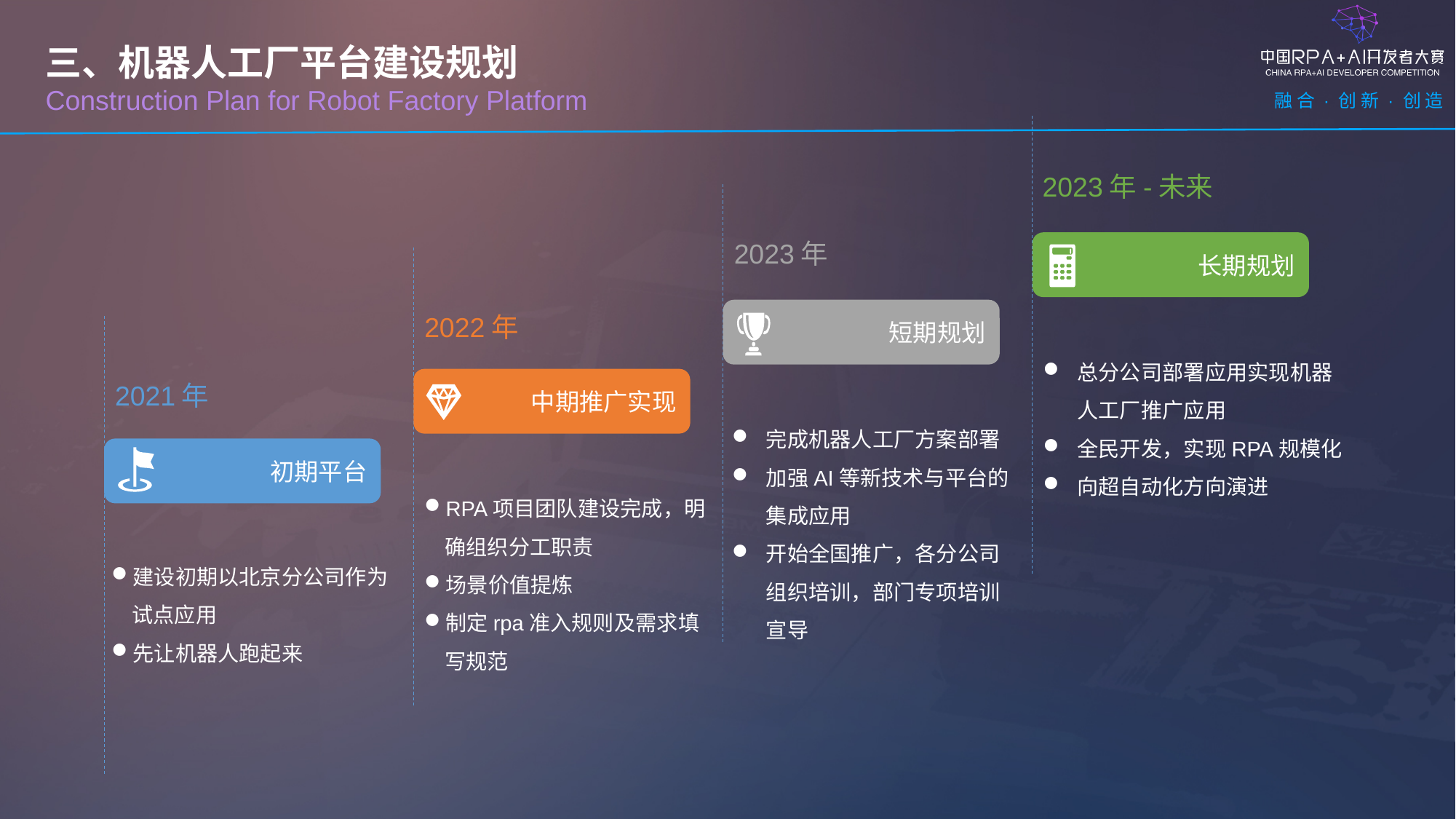

三、机器人工厂平台建设规划
Construction Plan for Robot Factory Platform
2023年-未来
2023年
长期规划

短期规划

2022年
总分公司部署应用实现机器人工厂推广应用
全民开发，实现RPA规模化
向超自动化方向演进
中期推广实现

2021年
完成机器人工厂方案部署
加强AI等新技术与平台的集成应用
开始全国推广，各分公司组织培训，部门专项培训宣导
初期平台

RPA项目团队建设完成，明确组织分工职责
场景价值提炼
制定rpa准入规则及需求填写规范
建设初期以北京分公司作为试点应用
先让机器人跑起来